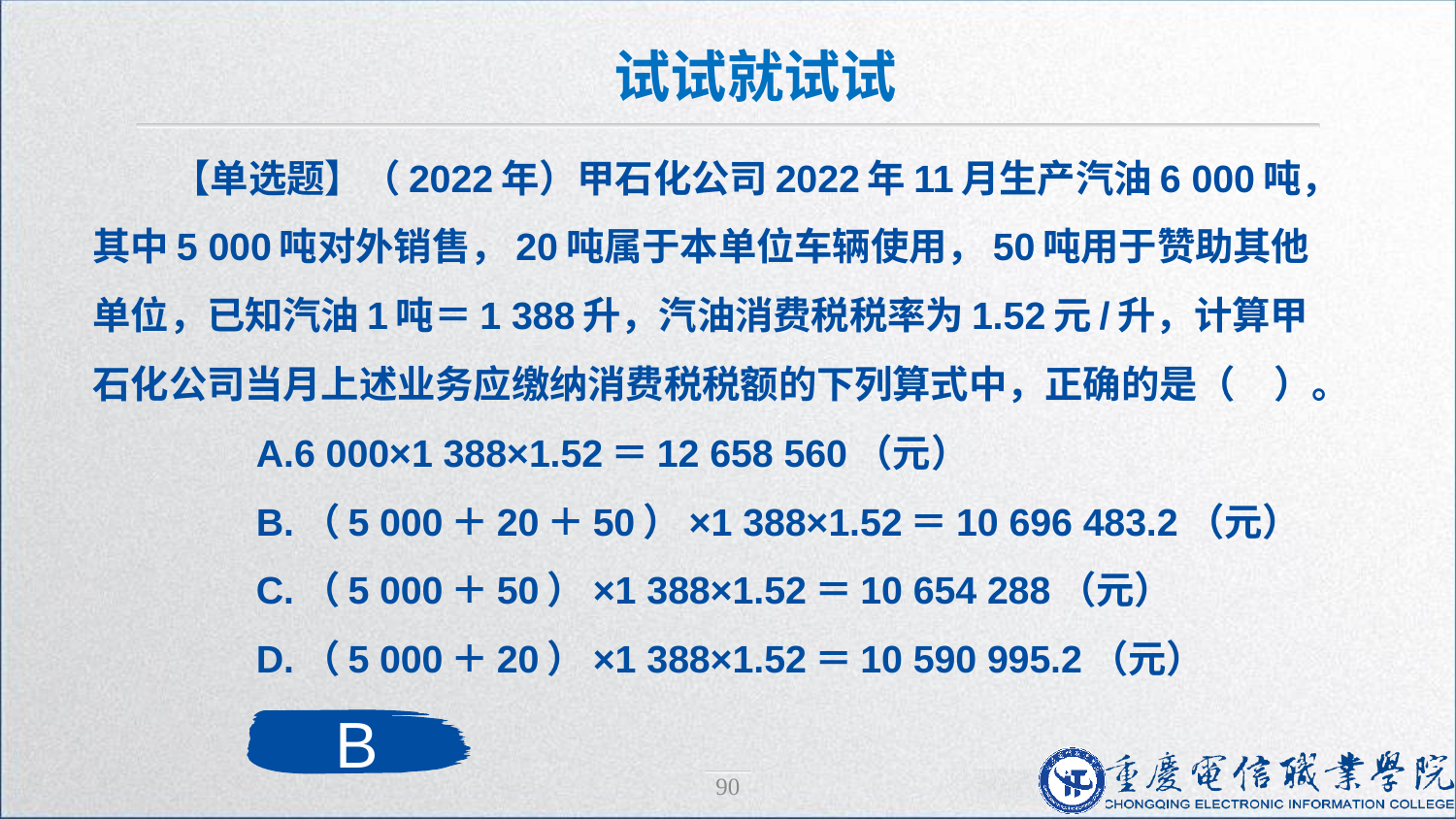

试试就试试
【单选题】（2022年）甲石化公司2022年11月生产汽油6 000吨，其中5 000吨对外销售，20吨属于本单位车辆使用，50吨用于赞助其他单位，已知汽油1吨＝1 388升，汽油消费税税率为1.52元/升，计算甲石化公司当月上述业务应缴纳消费税税额的下列算式中，正确的是（　）。
　　A.6 000×1 388×1.52＝12 658 560（元）
　　B.（5 000＋20＋50）×1 388×1.52＝10 696 483.2（元）
　　C.（5 000＋50）×1 388×1.52＝10 654 288（元）
　　D.（5 000＋20）×1 388×1.52＝10 590 995.2（元）

B
90